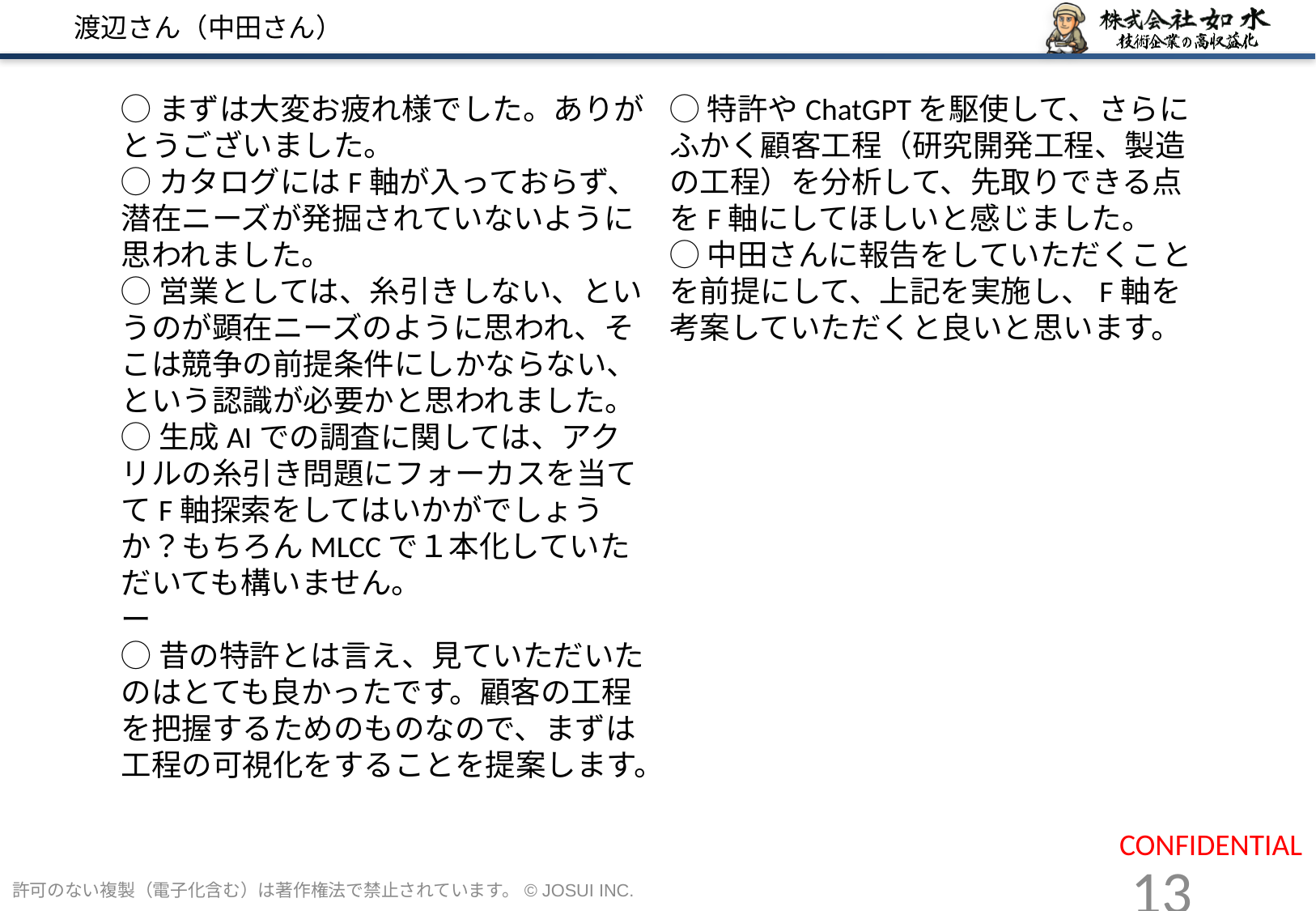

# 渡辺さん（中田さん）
◯特許やChatGPTを駆使して、さらにふかく顧客工程（研究開発工程、製造の工程）を分析して、先取りできる点をF軸にしてほしいと感じました。
◯中田さんに報告をしていただくことを前提にして、上記を実施し、F軸を考案していただくと良いと思います。
◯まずは大変お疲れ様でした。ありがとうございました。
◯カタログにはF軸が入っておらず、潜在ニーズが発掘されていないように思われました。
◯営業としては、糸引きしない、というのが顕在ニーズのように思われ、そこは競争の前提条件にしかならない、という認識が必要かと思われました。
◯生成AIでの調査に関しては、アクリルの糸引き問題にフォーカスを当ててF軸探索をしてはいかがでしょうか？もちろんMLCCで１本化していただいても構いません。
ー
◯昔の特許とは言え、見ていただいたのはとても良かったです。顧客の工程を把握するためのものなので、まずは工程の可視化をすることを提案します。
許可のない複製（電子化含む）は著作権法で禁止されています。© JOSUI INC.
13